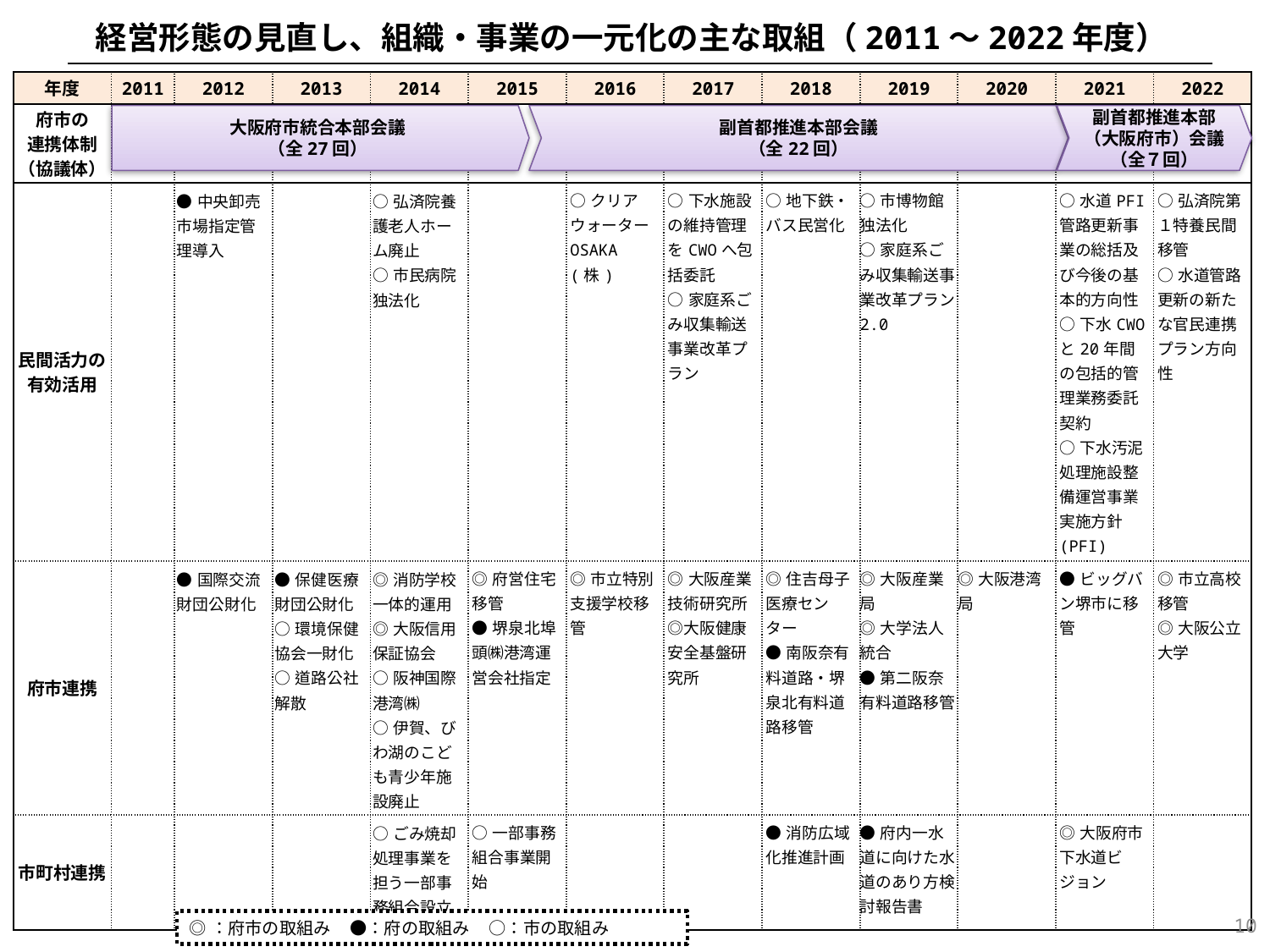

経営形態の見直し、組織・事業の一元化の主な取組（2011～2022年度）
| 年度 | 2011 | 2012 | 2013 | 2014 | 2015 | 2016 | 2017 | 2018 | 2019 | 2020 | 2021 | 2022 |
| --- | --- | --- | --- | --- | --- | --- | --- | --- | --- | --- | --- | --- |
| 府市の 連携体制 （協議体） |  |  |  |  |  |  |  |  |  |  |  |  |
| 民間活力の有効活用 |  | ●中央卸売市場指定管理導入 |  | ○弘済院養護老人ホーム廃止 ○市民病院独法化 |  | ○クリアウォーターOSAKA(株) | ○下水施設の維持管理をCWOへ包括委託 ○家庭系ごみ収集輸送事業改革プラン | ○地下鉄・バス民営化 | ○市博物館独法化 ○家庭系ごみ収集輸送事業改革プラン2.0 |  | ○水道PFI管路更新事業の総括及び今後の基本的方向性 ○下水CWOと20年間の包括的管理業務委託契約 ○下水汚泥処理施設整備運営事業実施方針(PFI) | ○弘済院第１特養民間移管 ○水道管路更新の新たな官民連携プラン方向性 |
| 府市連携 |  | ●国際交流財団公財化 | ●保健医療財団公財化 ○環境保健協会一財化 ○道路公社解散 | ◎消防学校一体的運用 ◎大阪信用保証協会 ○阪神国際港湾㈱ ○伊賀、びわ湖のこども青少年施設廃止 | ◎府営住宅移管 ●堺泉北埠頭㈱港湾運営会社指定 | ◎市立特別支援学校移管 | ◎大阪産業技術研究所◎大阪健康安全基盤研究所 | ◎住吉母子医療センター ●南阪奈有料道路・堺泉北有料道路移管 | ◎大阪産業局 ◎大学法人統合 ●第二阪奈有料道路移管 | ◎大阪港湾局 | ●ビッグバン堺市に移管 | ◎市立高校移管 ◎大阪公立大学 |
| 市町村連携 |  |  |  | ○ごみ焼却処理事業を担う一部事務組合設立 | ○一部事務組合事業開始 |  |  | ●消防広域化推進計画 | ●府内一水道に向けた水道のあり方検討報告書 |  | ◎大阪府市下水道ビジョン |  |
副首都推進本部
（大阪府市）会議
（全７回）
大阪府市統合本部会議
（全27回）
副首都推進本部会議
（全22回）
10
◎：府市の取組み     ●：府の取組み     ○：市の取組み